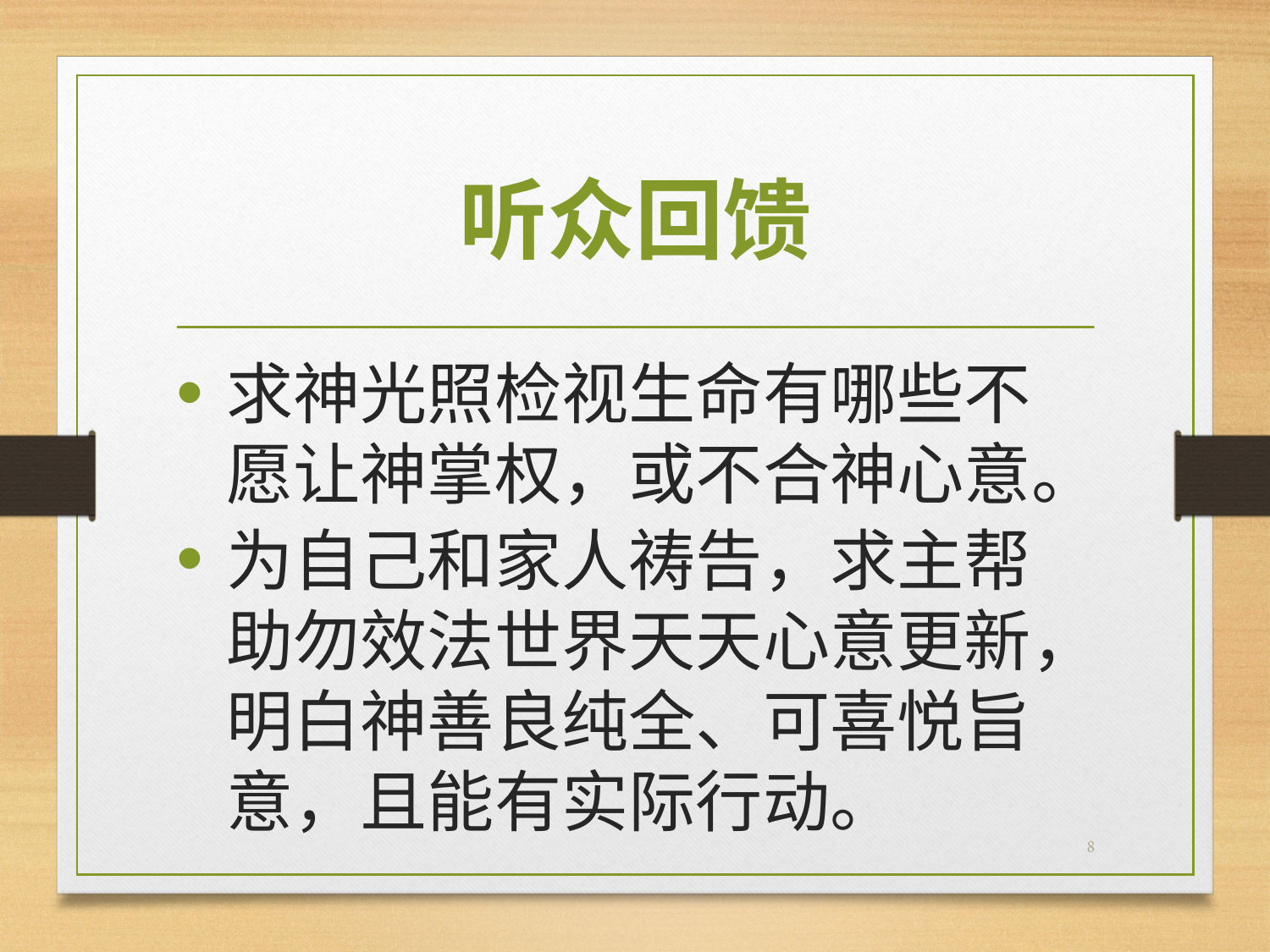

# 听众回馈
求神光照检视生命有哪些不愿让神掌权，或不合神心意。
为自己和家人祷告，求主帮助勿效法世界天天心意更新，明白神善良纯全、可喜悦旨意，且能有实际行动。
8